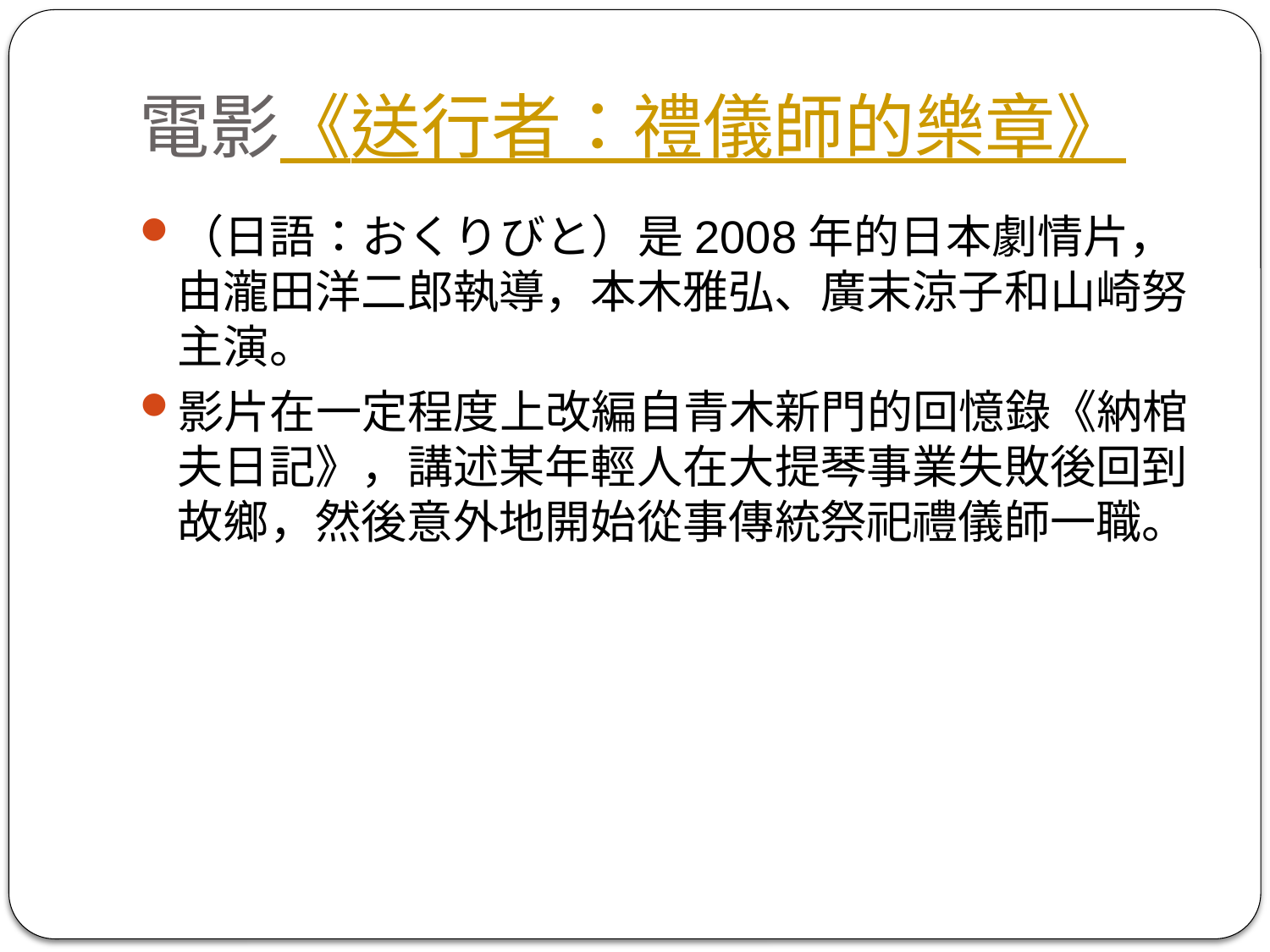

# 電影《送行者：禮儀師的樂章》
（日語：おくりびと）是2008年的日本劇情片，由瀧田洋二郎執導，本木雅弘、廣末涼子和山崎努主演。
影片在一定程度上改編自青木新門的回憶錄《納棺夫日記》，講述某年輕人在大提琴事業失敗後回到故鄉，然後意外地開始從事傳統祭祀禮儀師一職。